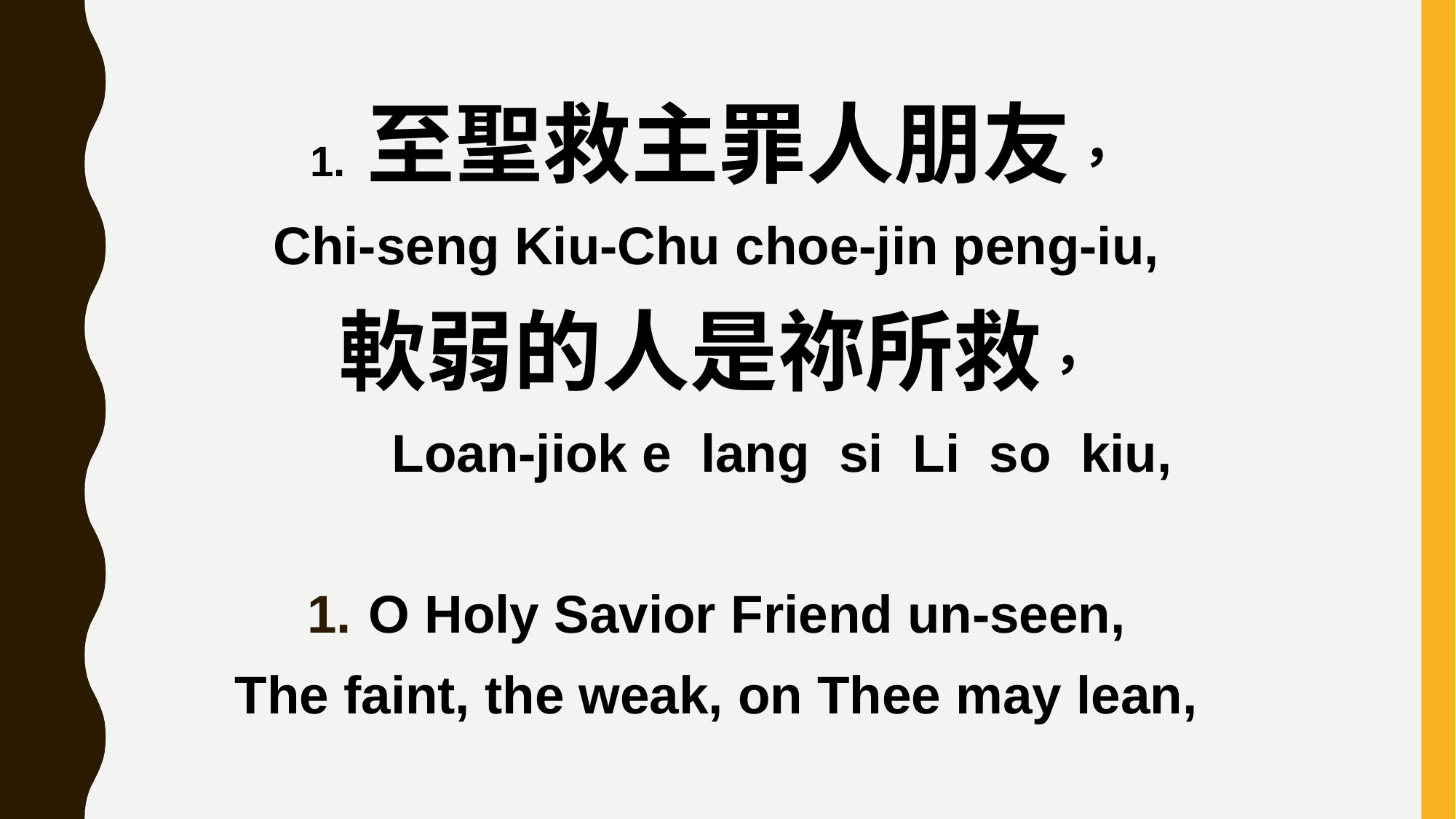

1. 至聖救主罪人朋友，
Chi-seng Kiu-Chu choe-jin peng-iu,
軟弱的人是祢所救，
               Loan-jiok e  lang  si  Li  so  kiu,

O Holy Savior Friend un-seen,
The faint, the weak, on Thee may lean,